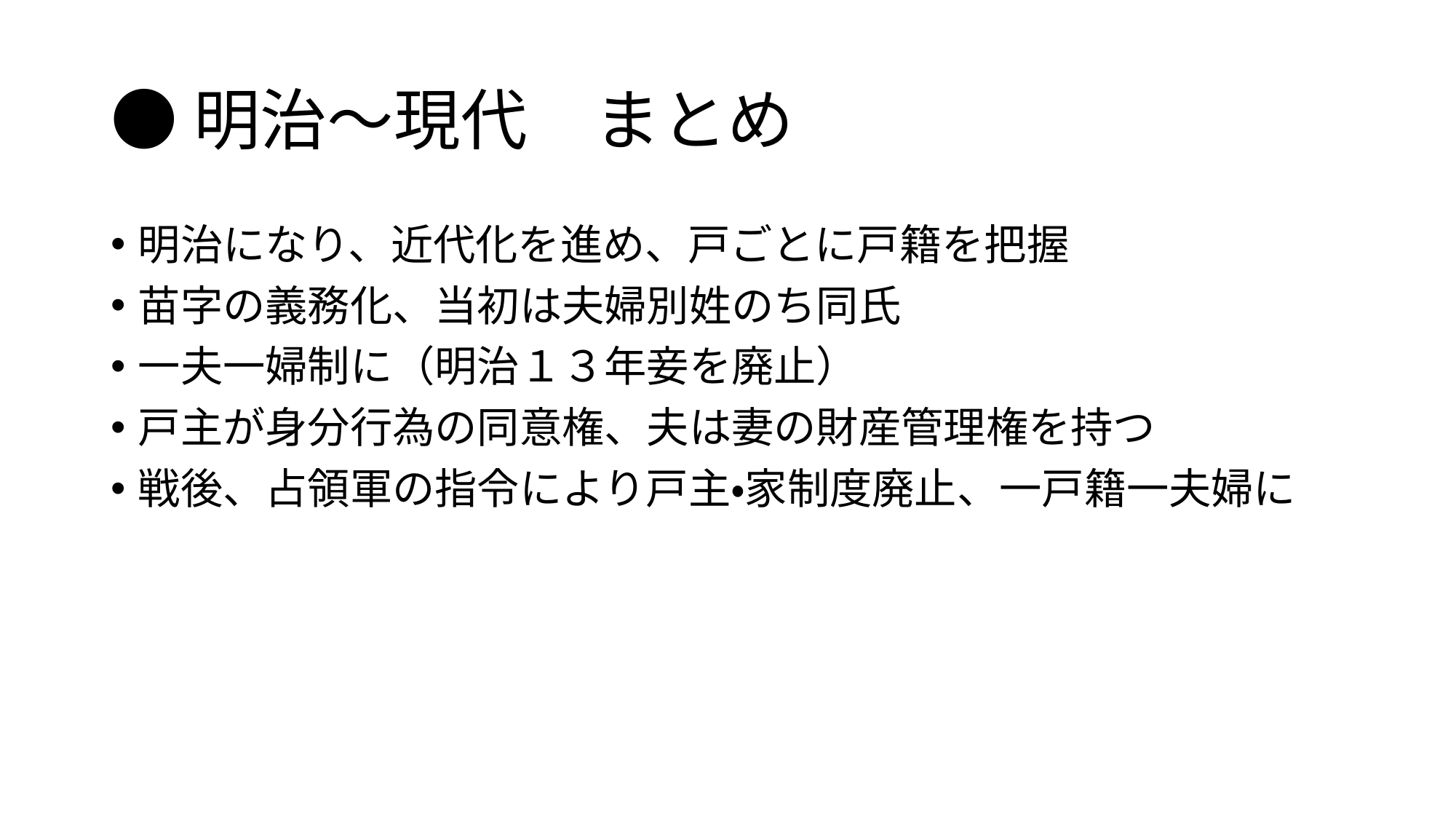

# ●明治～現代　まとめ
明治になり、近代化を進め、戸ごとに戸籍を把握
苗字の義務化、当初は夫婦別姓のち同氏
一夫一婦制に（明治１３年妾を廃止）
戸主が身分行為の同意権、夫は妻の財産管理権を持つ
戦後、占領軍の指令により戸主・家制度廃止、一戸籍一夫婦に